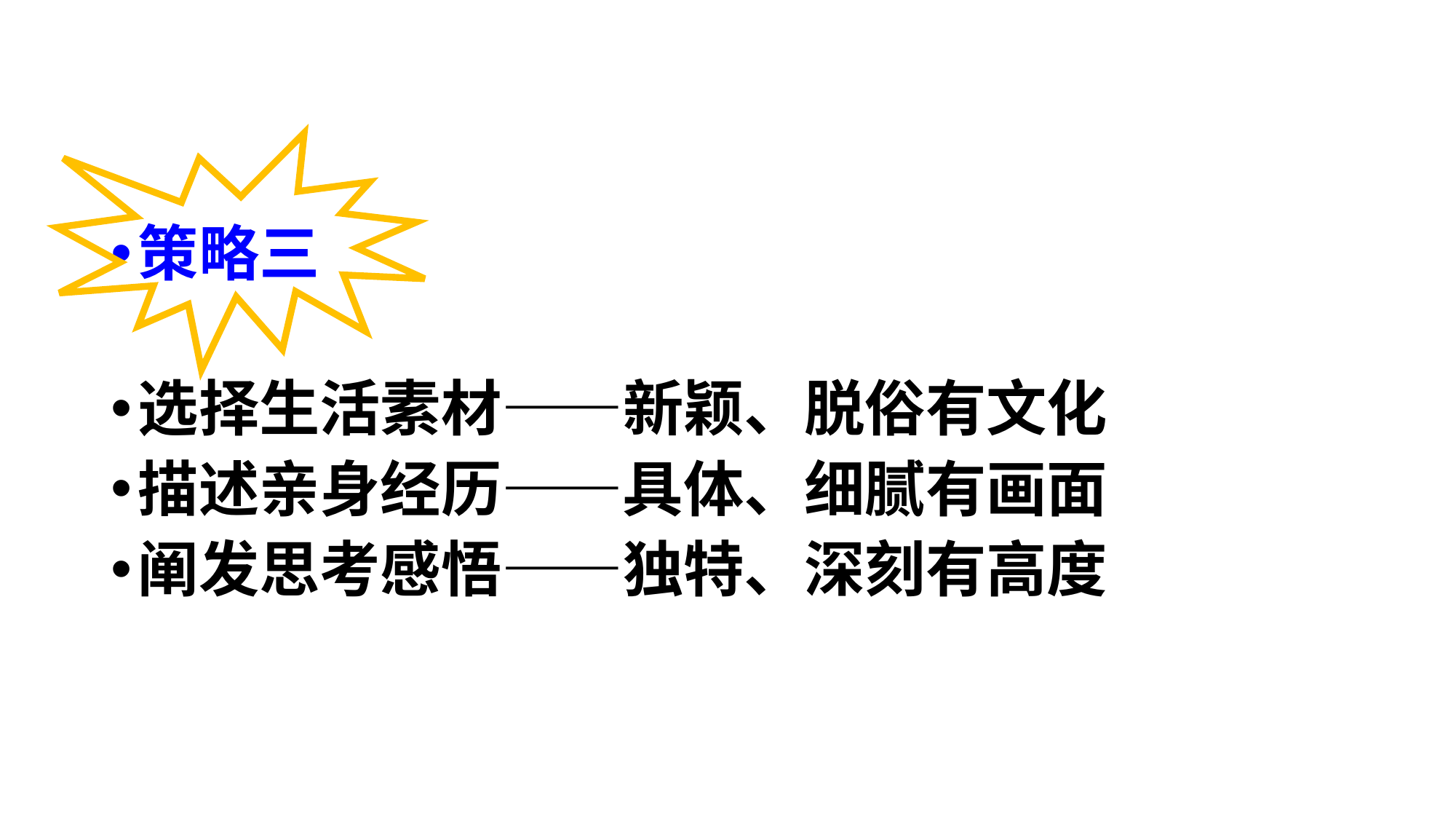

#

策略三

选择生活素材——新颖、脱俗有文化
描述亲身经历——具体、细腻有画面
阐发思考感悟——独特、深刻有高度